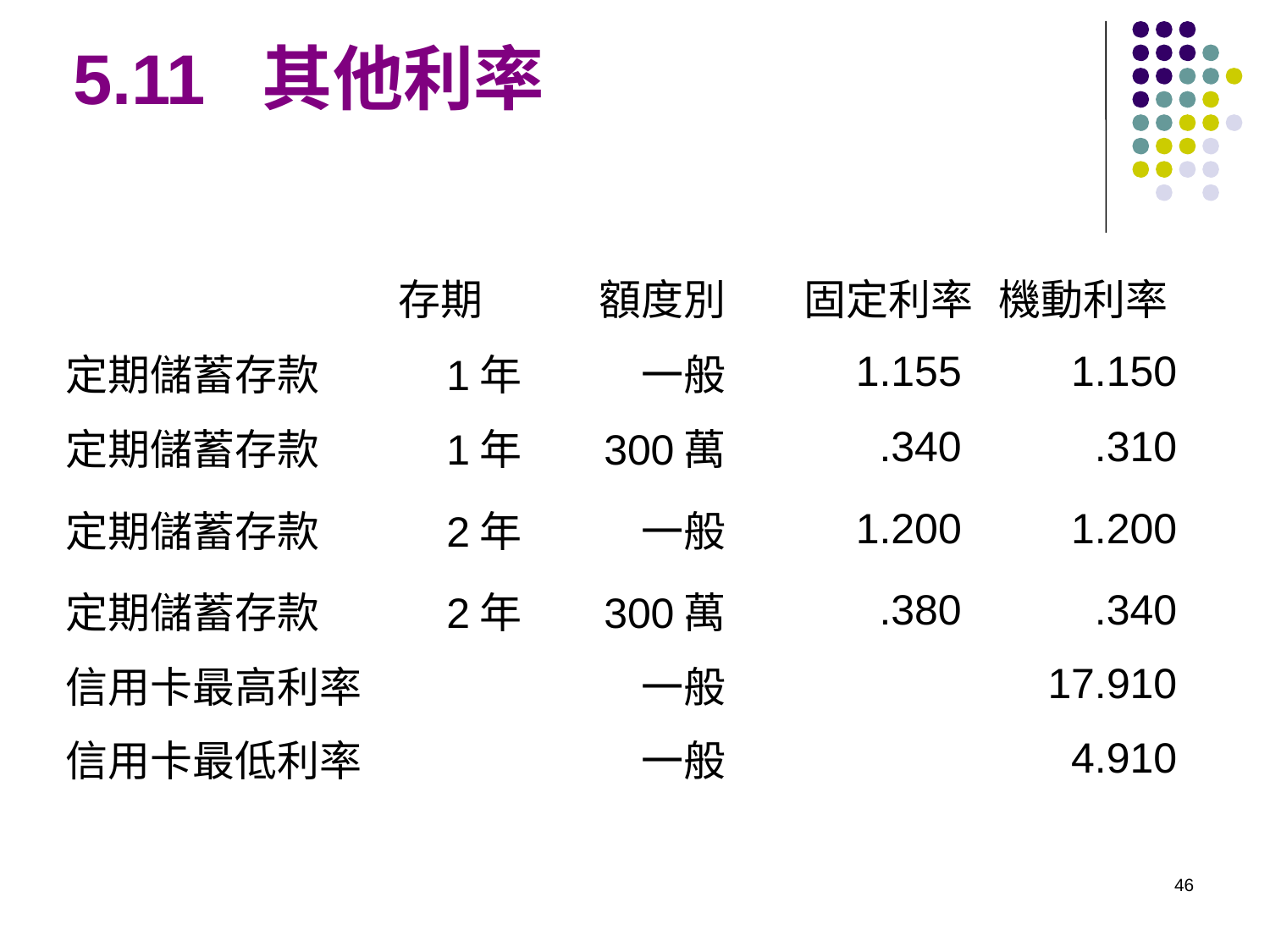

# 5.11  其他利率
|  | 存期 | 額度別 |  | 固定利率 | 機動利率 |
| --- | --- | --- | --- | --- | --- |
| 定期儲蓄存款 | 1年 | 一般 |  | 1.155 | 1.150 |
| 定期儲蓄存款 | 1年 | 300萬 |  | .340 | .310 |
| 定期儲蓄存款 | 2年 | 一般 |  | 1.200 | 1.200 |
| 定期儲蓄存款 | 2年 | 300萬 |  | .380 | .340 |
| 信用卡最高利率 |  | 一般 |  |  | 17.910 |
| 信用卡最低利率 |  | 一般 |  |  | 4.910 |
|  |  |  |  |  |  |
46